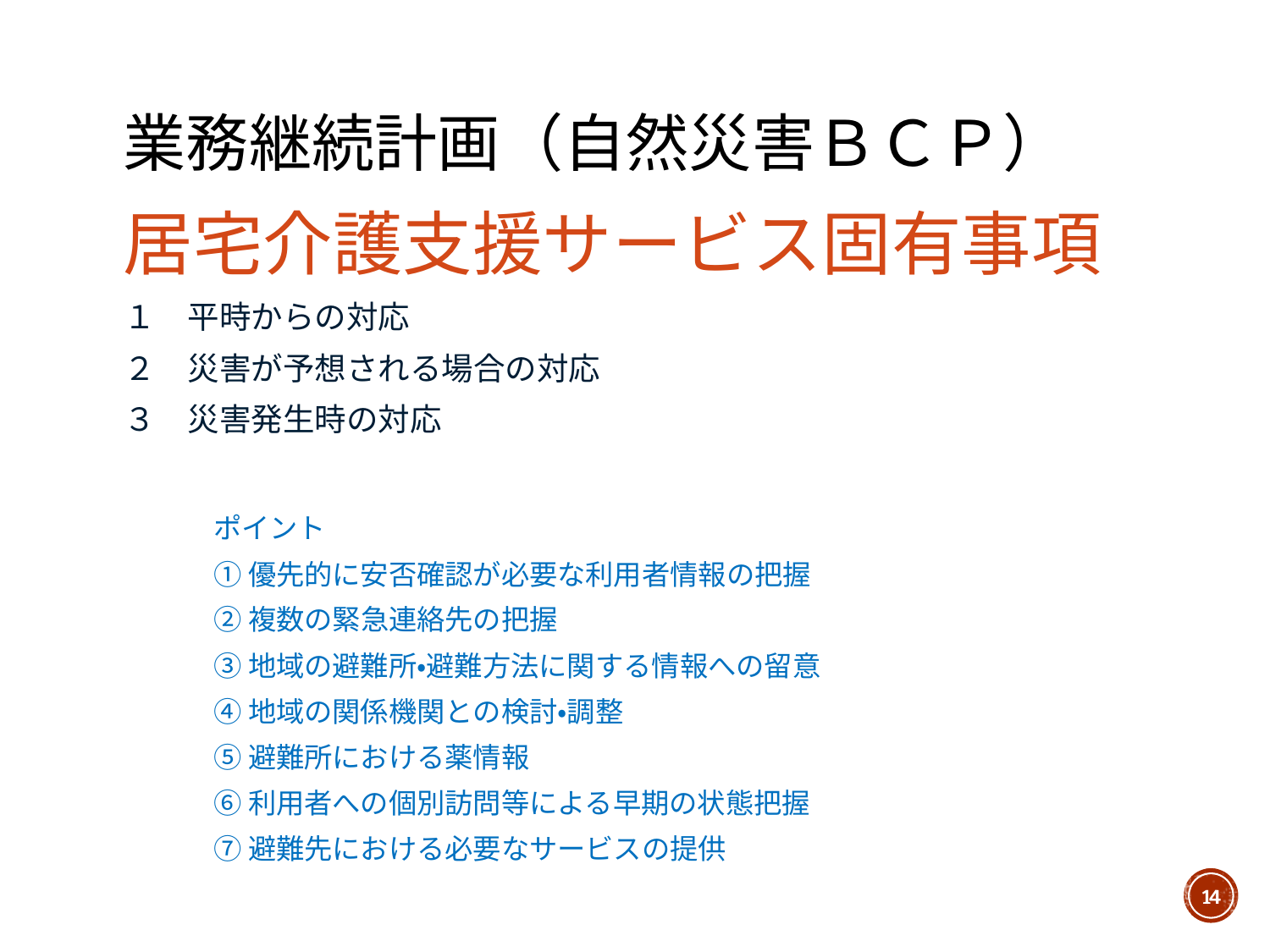

# 業務継続計画（自然災害ＢＣＰ） 居宅介護支援サービス固有事項
１　平時からの対応
２　災害が予想される場合の対応
３　災害発生時の対応
ポイント
①優先的に安否確認が必要な利用者情報の把握
②複数の緊急連絡先の把握
③地域の避難所・避難方法に関する情報への留意
④地域の関係機関との検討・調整
⑤避難所における薬情報
⑥利用者への個別訪問等による早期の状態把握
⑦避難先における必要なサービスの提供
14